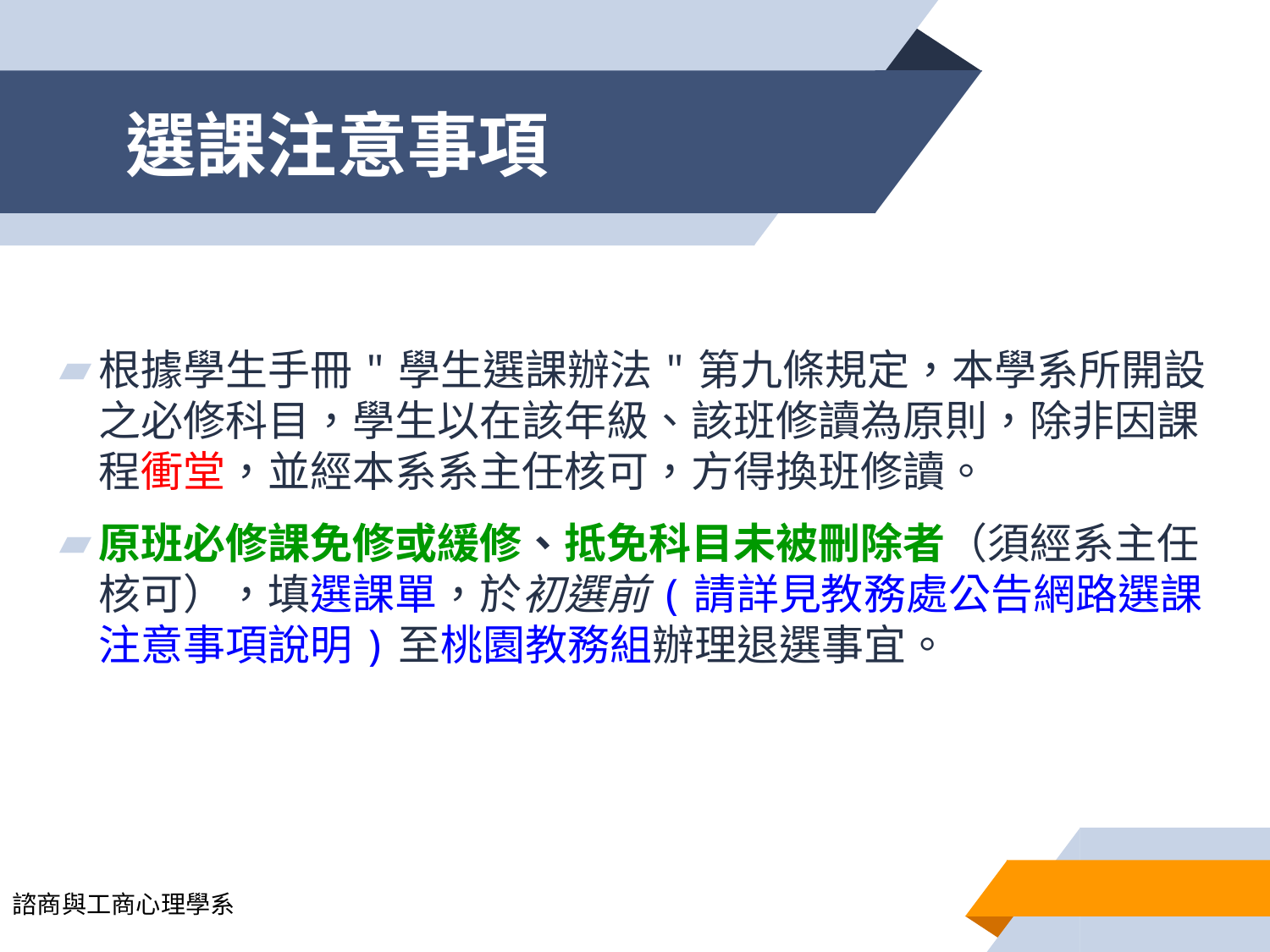

# 選課注意事項

根據學生手冊"學生選課辦法"第九條規定，本學系所開設之必修科目，學生以在該年級、該班修讀為原則，除非因課程衝堂，並經本系系主任核可，方得換班修讀。
原班必修課免修或緩修、抵免科目未被刪除者（須經系主任核可），填選課單，於初選前(請詳見教務處公告網路選課注意事項說明)至桃園教務組辦理退選事宜。

諮商與工商心理學系